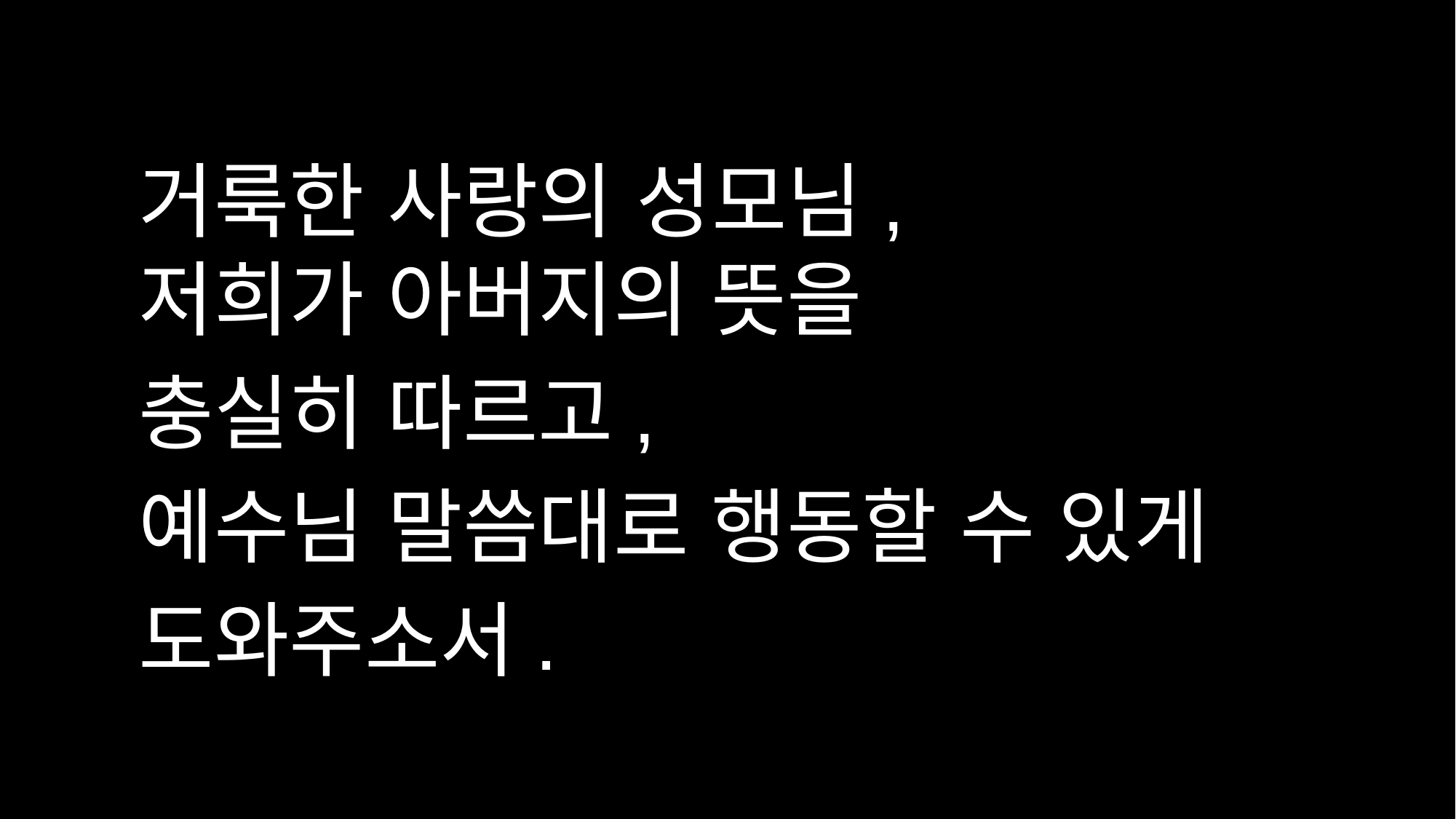

거룩한 사랑의 성모님,
저희가 아버지의 뜻을
충실히 따르고,
예수님 말씀대로 행동할 수 있게
도와주소서.